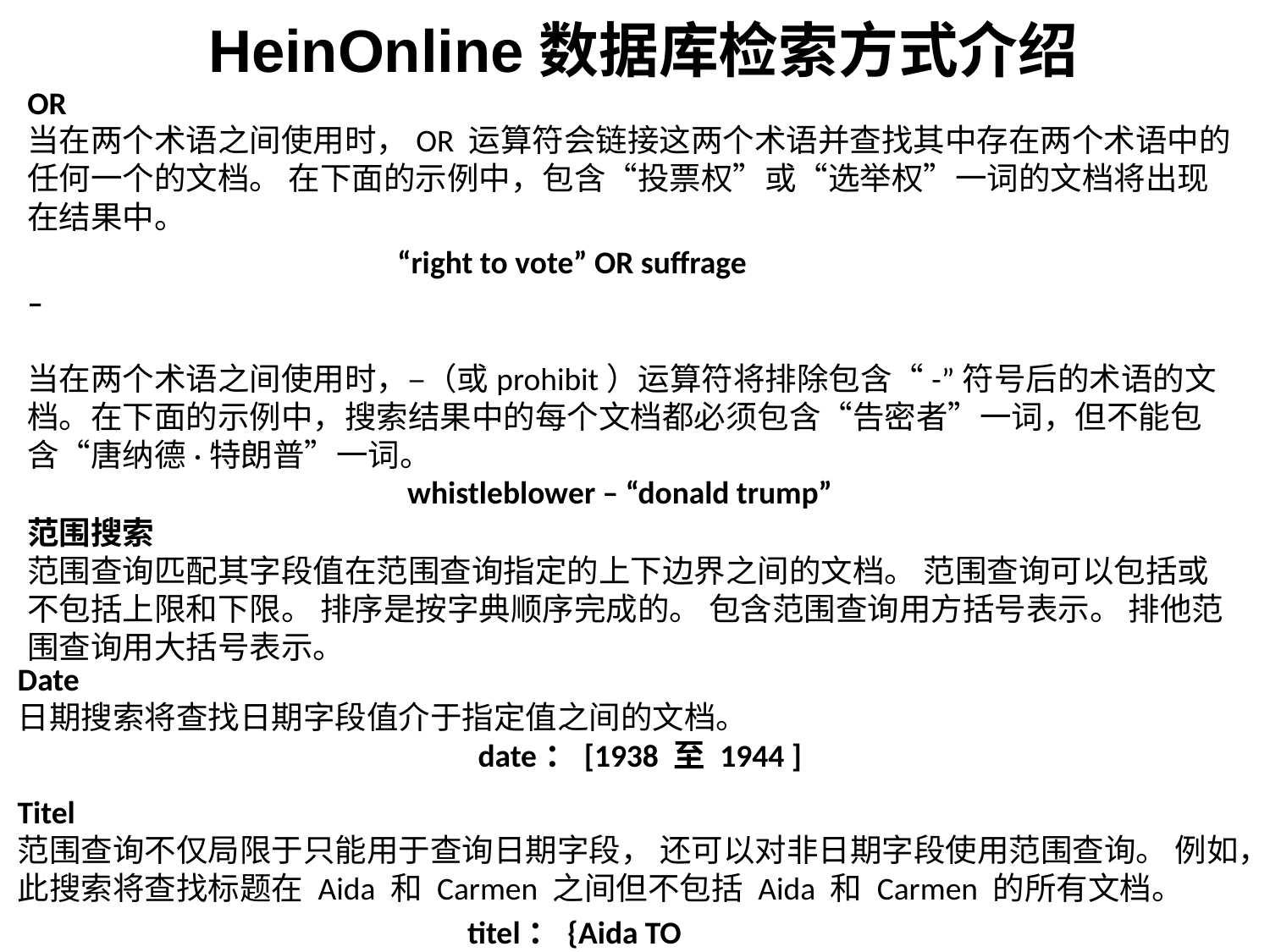

HeinOnline数据库检索方式介绍
OR
当在两个术语之间使用时，OR 运算符会链接这两个术语并查找其中存在两个术语中的任何一个的文档。 在下面的示例中，包含“投票权”或“选举权”一词的文档将出现在结果中。
“right to vote” OR suffrage
–

当在两个术语之间使用时，–（或prohibit）运算符将排除包含“-”符号后的术语的文档。在下面的示例中，搜索结果中的每个文档都必须包含“告密者”一词，但不能包含“唐纳德·特朗普”一词。
whistleblower – “donald trump”
范围搜索
范围查询匹配其字段值在范围查询指定的上下边界之间的文档。 范围查询可以包括或不包括上限和下限。 排序是按字典顺序完成的。 包含范围查询用方括号表示。 排他范围查询用大括号表示。
Date
日期搜索将查找日期字段值介于指定值之间的文档。
                                                                date：[1938 至 1944 ]
Titel
范围查询不仅局限于只能用于查询日期字段， 还可以对非日期字段使用范围查询。 例如，此搜索将查找标题在 Aida 和 Carmen 之间但不包括 Aida 和 Carmen 的所有文档。
titel：{Aida TO Carmen}